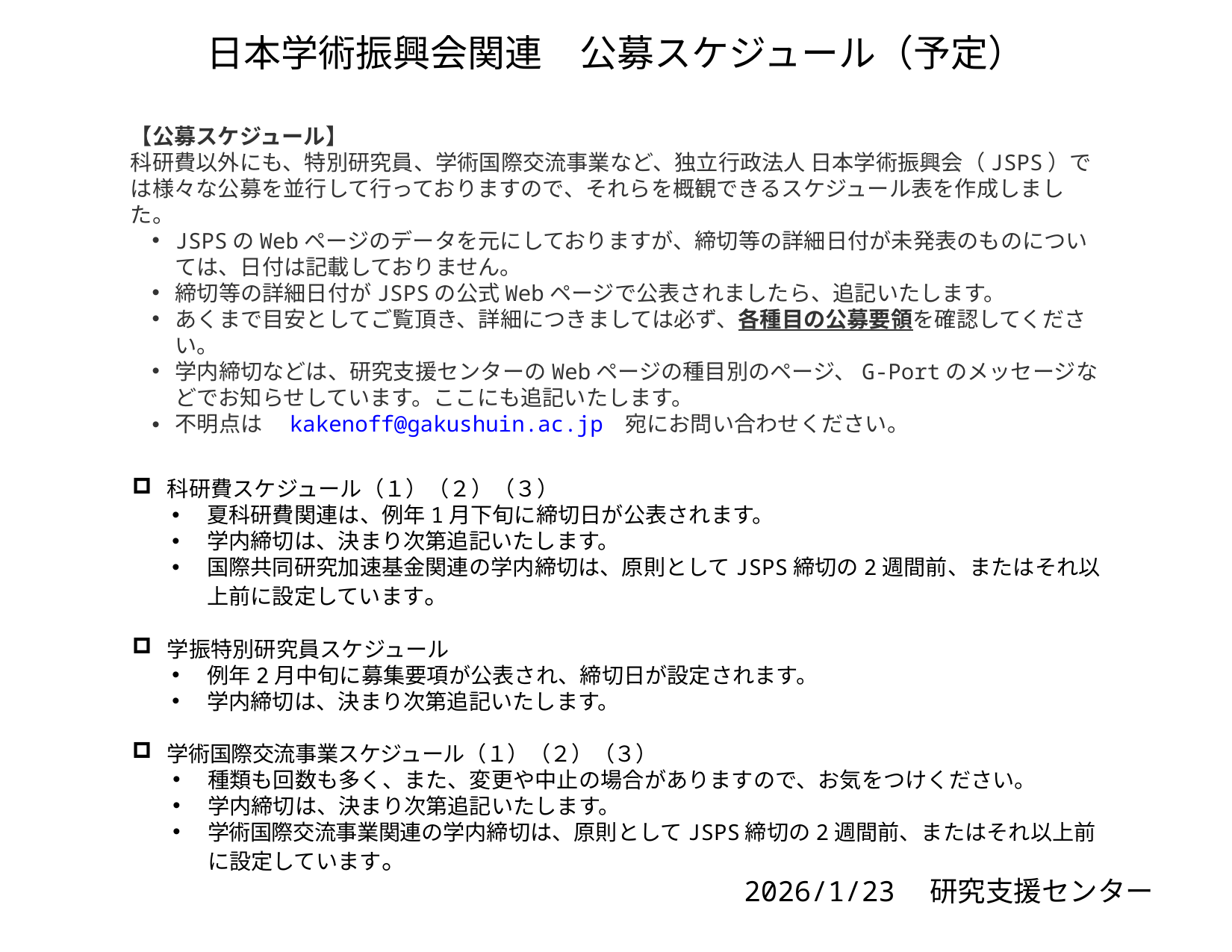

日本学術振興会関連　公募スケジュール（予定）
【公募スケジュール】
科研費以外にも、特別研究員、学術国際交流事業など、独立行政法人 日本学術振興会（JSPS）では様々な公募を並行して行っておりますので、それらを概観できるスケジュール表を作成しました。
JSPSのWebページのデータを元にしておりますが、締切等の詳細日付が未発表のものについては、日付は記載しておりません。
締切等の詳細日付がJSPSの公式Webページで公表されましたら、追記いたします。
あくまで目安としてご覧頂き、詳細につきましては必ず、各種目の公募要領を確認してください。
学内締切などは、研究支援センターのWebページの種目別のページ、G-Portのメッセージなどでお知らせしています。ここにも追記いたします。
不明点は　kakenoff@gakushuin.ac.jp　宛にお問い合わせください。

科研費スケジュール（１）（２）（３）
夏科研費関連は、例年1月下旬に締切日が公表されます。
学内締切は、決まり次第追記いたします。
国際共同研究加速基金関連の学内締切は、原則としてJSPS締切の2週間前、またはそれ以上前に設定しています。

学振特別研究員スケジュール
例年2月中旬に募集要項が公表され、締切日が設定されます。
学内締切は、決まり次第追記いたします。

学術国際交流事業スケジュール（１）（２）（３）
種類も回数も多く、また、変更や中止の場合がありますので、お気をつけください。
学内締切は、決まり次第追記いたします。
学術国際交流事業関連の学内締切は、原則としてJSPS締切の2週間前、またはそれ以上前に設定しています。
2026/1/23　研究支援センター